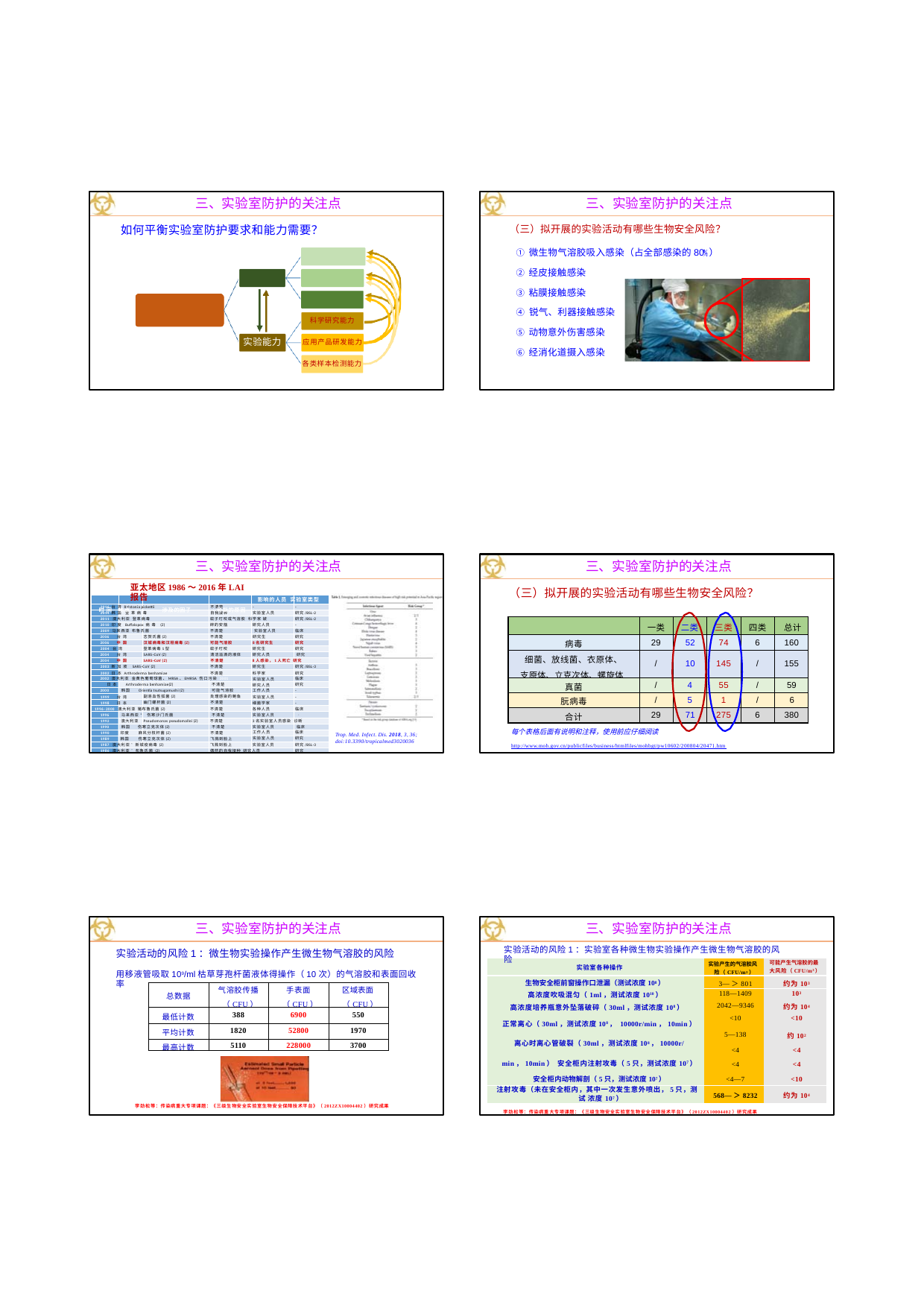

三、实验室防护的关注点
三、实验室防护的关注点

（三）拟开展的实验活动有哪些生物安全风险？
如何平衡实验室防护要求和能力需要？
① 微生物气溶胶吸入感染（占全部感染的80 ）

② 经皮接触感染

③ 粘膜接触感染
④ 锐气、利器接触感染

⑤ 动物意外伤害感染

⑥ 经消化道摄入感染

二级生物安全防护
防护能力
三级生物安全防护

四级生物安全防护
实验室能力建设

科学研究能力
实验能力

应用产品研发能力
各类样本检测能力

三、实验室防护的关注点
三、实验室防护的关注点
亚太地区1986～2016年LAI报告
时 间   地点	涉及的因子	可能的原因

（三）拟开展的实验活动有哪些生物安全风险？

影响的人员 实验室类型

2016 台 湾 Ralstonia pickettii
2014 韩 国 登 革 病 毒
不清楚 自我接种
‐
实验室人员
‐
研究/BSL‐2

2011 澳大利亚 登革病毒
2010 印 度 Buffalopox 病 毒 (Z)
蚊子叮咬或气溶胶 科学家 破碎的安瓿	研究人员
研究/BSL‐2
‐

|  | 一类 | 二类 | 三类 | 四类 | 总计 |
| --- | --- | --- | --- | --- | --- |
| 病毒 | 29 | 52 | 74 | 6 | 160 |
| 细菌、放线菌、衣原体、 支原体、立克次体、螺旋体 | / | 10 | 145 | / | 155 |
| 真菌 | / | 4 | 55 | / | 59 |
| 朊病毒 | / | 5 | 1 | / | 6 |
| 合计 | 29 | 71 | 275 | 6 | 380 |

2009 马来西亚 布鲁氏菌
不清楚	实验室人员
临床

2006     台 湾
2006     中 国
志贺氏菌(Z)
汉城病毒和汉坦病毒(Z)
不清楚
可能气溶胶
研究生
8名研究生
研究 研究

2004 台 湾
登革病毒1型
蚊子叮咬
研究生
研究

2004     台 湾
2004     中 国
SARS‐CoV (Z)
SARS‐CoV (Z)
清洁溢洒的液体 不清楚
研究人员	研究

8人感染，1人死亡 研究

2003 新 加 坡 SARS‐CoV (Z)
2002 日 本 Arthroderma benhamiae
不清楚 不清楚
研究生 科学家
研究/BSL‐3 研究

2002 澳大利亚 金黄色葡萄球菌、MRSA、EMRSA 伤口污染 2001          日 本     Arthroderma benhamiae(Z)	不清楚 2000            韩国        Orientia tsutsugamushi (Z)	可能气溶胶
临床 研究
实验室人员

研究人员

工作人员
‐

1999     台 湾
1998     日 本
副溶血性弧菌(Z) 幽门螺杆菌(Z)
处理感染的鲍鱼 不清楚
‐
‐
实验室人员

细菌学家

1996–2000 澳大利亚 猪布鲁氏菌(Z)
不清楚
各种人员
临床

1996            马来西亚*    伤寒沙门氏菌	不清楚
1992         澳大利亚  Pseudomonas pseudomallei (Z)         不清楚
实验室人员	‐
3名实验室人员感染 诊断

1990            韩国        伤寒立克次体(Z)	不清楚
实验室人员	临床

每个表格后面有说明和注释，使用前应仔细阅读

http://www.moh.gov.cn/publicfiles/business/htmlfiles/mohbgt/pw10602/200804/20471.htm
不清楚
飞溅到脸上
工作人员 实验室人员
临床 研究
1990        印度     麻风分枝杆菌(Z)
1989        韩国     伤寒立克次体(Z)
Trop. Med. Infect. Dis. 2018, 3, 36;  doi:10.3390/tropicalmed3020036

1987 澳大利亚ˆ 新城疫病毒(Z)
1986 澳大利亚ˆ 布鲁氏菌(Z)
飞溅到脸上	实验室人员 偶然的自我接种 研究人员
研究/BSL‐3 研究

三、实验室防护的关注点
三、实验室防护的关注点

实验活动的风险1：实验室各种微生物实验操作产生微生物气溶胶的风险
实验活动的风险1：微生物实验操作产生微生物气溶胶的风险

用移液管吸取109/ml枯草芽孢杆菌液体得操作（10次）的气溶胶和表面回收率
| 实验室各种操作 | 实验产生的气溶胶风 险（CFU/m3） | 可能产生气溶胶的最 大风险（CFU/m3） |
| --- | --- | --- |
| 生物安全柜前窗操作口泄漏（测试浓度108） 高浓度吹吸混匀（1ml，测试浓度1010） 高浓度培养瓶意外坠落破碎（30ml，测试浓度108） 正常离心（30ml，测试浓度108， 10000r/min，10min） 离心时离心管破裂（30ml，测试浓度108，10000r/min，10min） 安全柜内注射攻毒（5只，测试浓度107） 安全柜内动物解剖（5只，测试浓度107） 注射攻毒（未在安全柜内）（5只，测试浓度107） | 3—＞801 | 约为103 |
|  | 118—1409 | 103 |
|  | 2042—9346 | 约为104 |
|  | <10 | <10 |
|  | 5—138 | 约102 |
|  | <4 | <4 |
|  | <4 | <4 |
|  | <4—7 | <10 |
| 注射攻毒（未在安全柜内，其中一次发生意外喷出，5只，测试 浓度107） | 568—＞8232 | 约为104 |
| 总数据 | 气溶胶传播 （CFU） | 手表面 （CFU） | 区域表面 （CFU） |
| --- | --- | --- | --- |
| 最低计数 | 388 | 6900 | 550 |
| 平均计数 | 1820 | 52800 | 1970 |
| 最高计数 | 5110 | 228000 | 3700 |

李劲松等：传染病重大专项课题：《三级生物安全实验室生物安全保障技术平台》（2012ZX10004402）研究成果
李劲松等：传染病重大专项课题：《三级生物安全实验室生物安全保障技术平台》（2012ZX10004402）研究成果
9